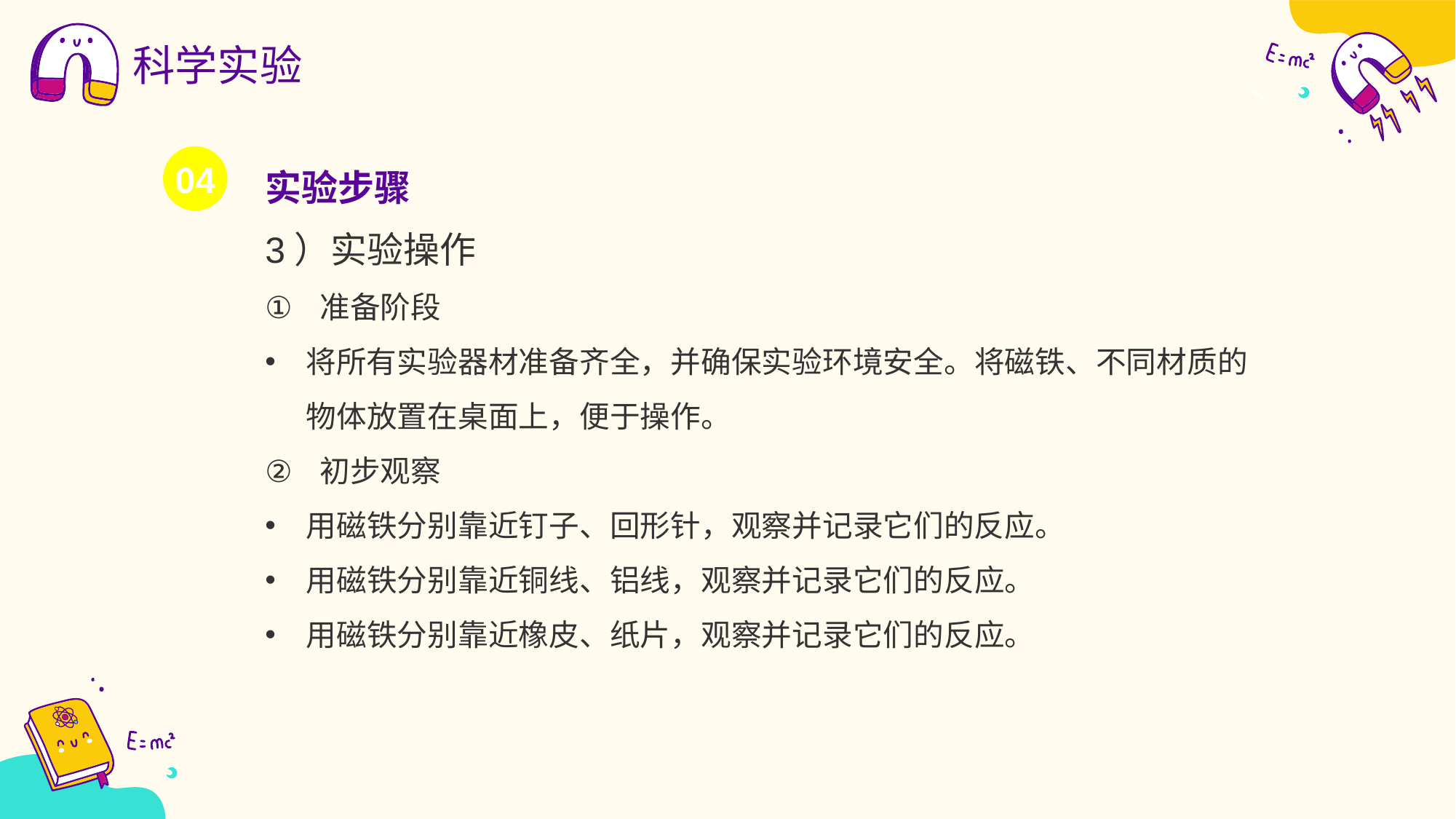

科学实验
实验步骤
04
3）实验操作
准备阶段‌
将所有实验器材准备齐全，并确保实验环境安全。将磁铁、不同材质的物体放置在桌面上，便于操作。
初步观察‌
用磁铁分别靠近钉子、回形针，观察并记录它们的反应。
用磁铁分别靠近铜线、铝线，观察并记录它们的反应。
用磁铁分别靠近橡皮、纸片，观察并记录它们的反应。